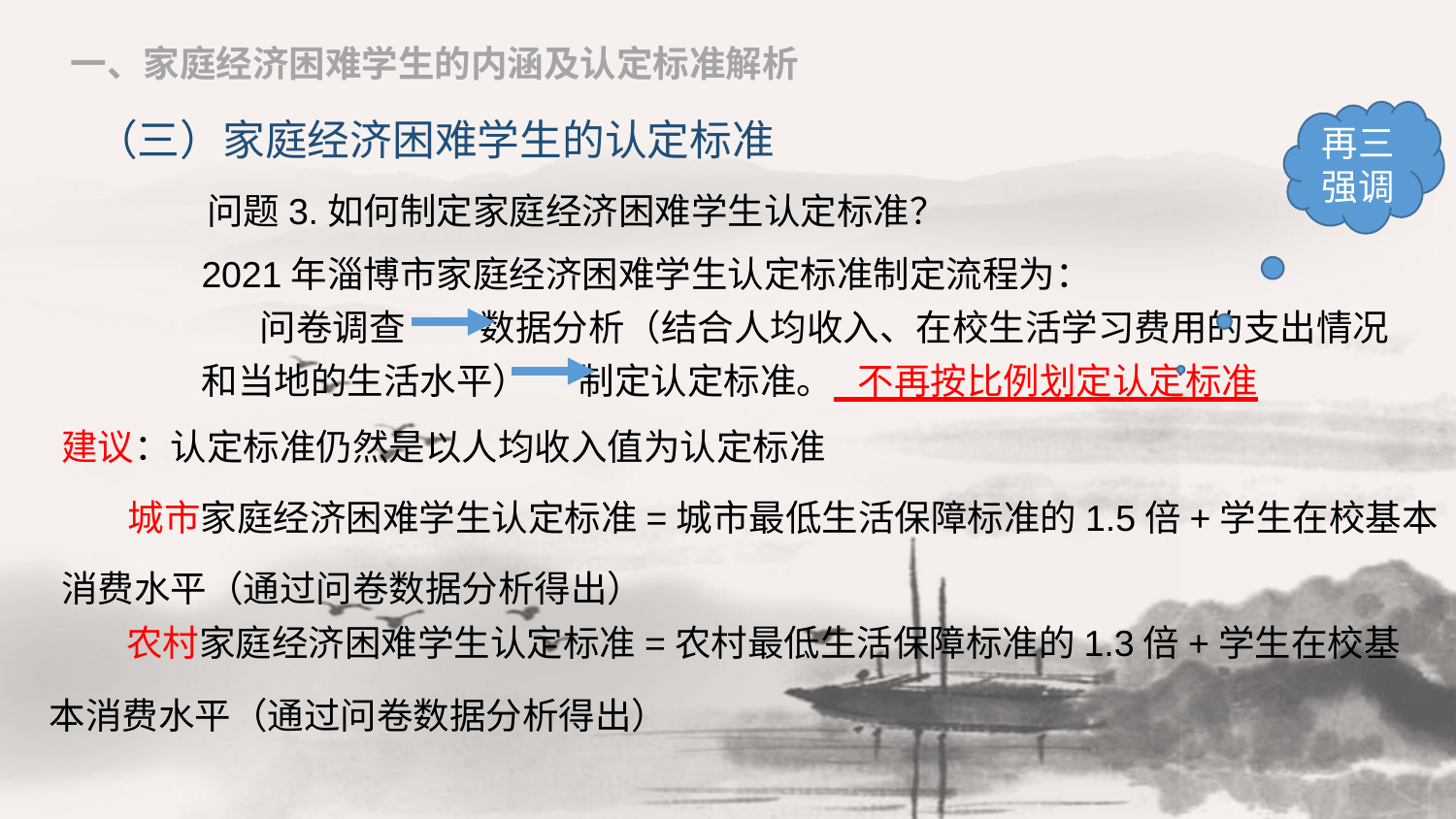

一、家庭经济困难学生的内涵及认定标准解析
再三强调
（三）家庭经济困难学生的认定标准
问题3.如何制定家庭经济困难学生认定标准？

2021年淄博市家庭经济困难学生认定标准制定流程为：
      问卷调查         数据分析（结合人均收入、在校生活学习费用的支出情况和当地的生活水平）      制定认定标准。   不再按比例划定认定标准
建议：认定标准仍然是以人均收入值为认定标准
       城市家庭经济困难学生认定标准=城市最低生活保障标准的1.5倍+学生在校基本消费水平（通过问卷数据分析得出）
      农村家庭经济困难学生认定标准=农村最低生活保障标准的1.3倍+学生在校基本消费水平（通过问卷数据分析得出）